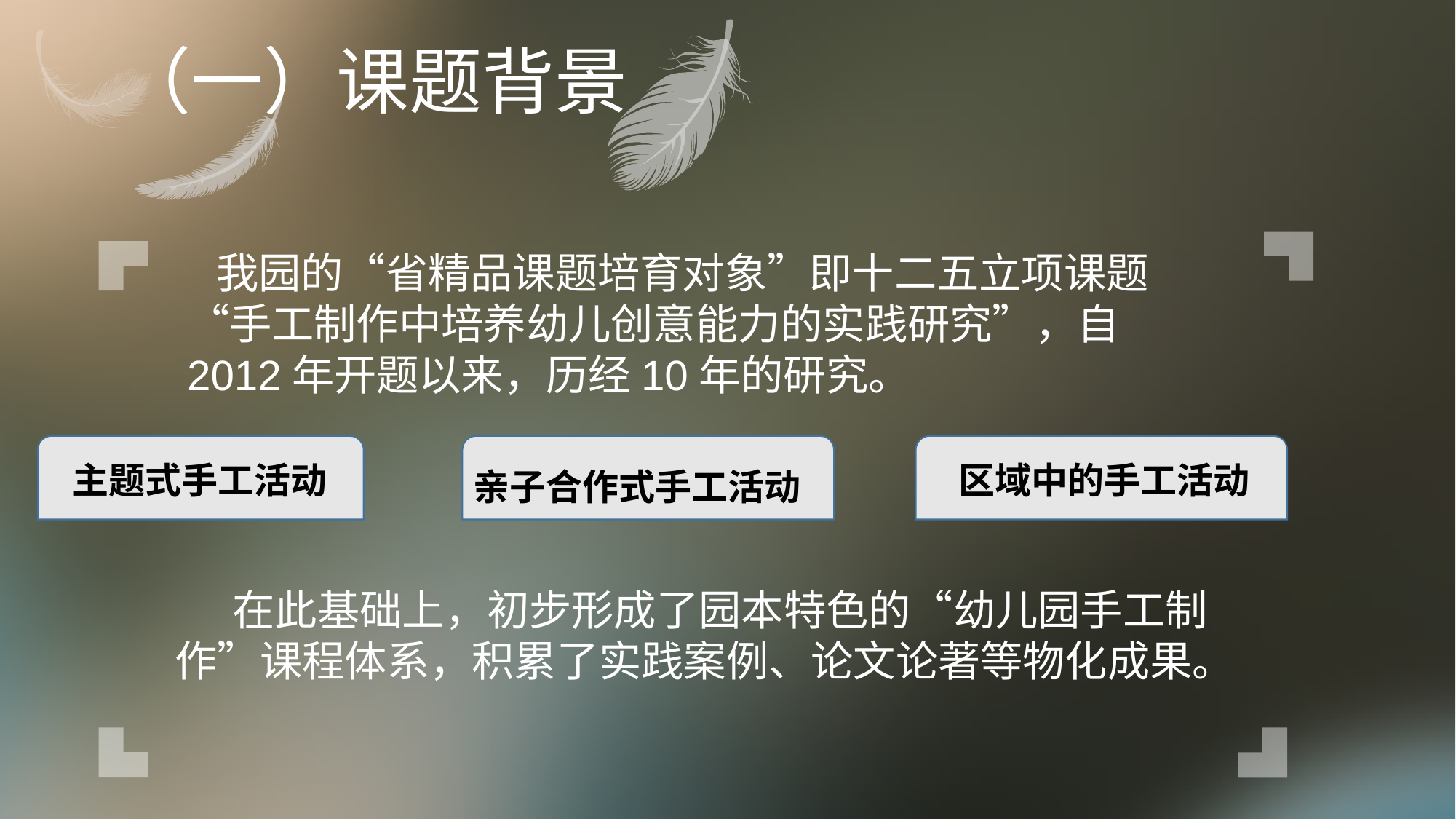

（一）课题背景

  我园的“省精品课题培育对象”即十二五立项课题“手工制作中培养幼儿创意能力的实践研究”，自2012年开题以来，历经10年的研究。

主题式手工活动
区域中的手工活动
亲子合作式手工活动
     在此基础上，初步形成了园本特色的“幼儿园手工制作”课程体系，积累了实践案例、论文论著等物化成果。